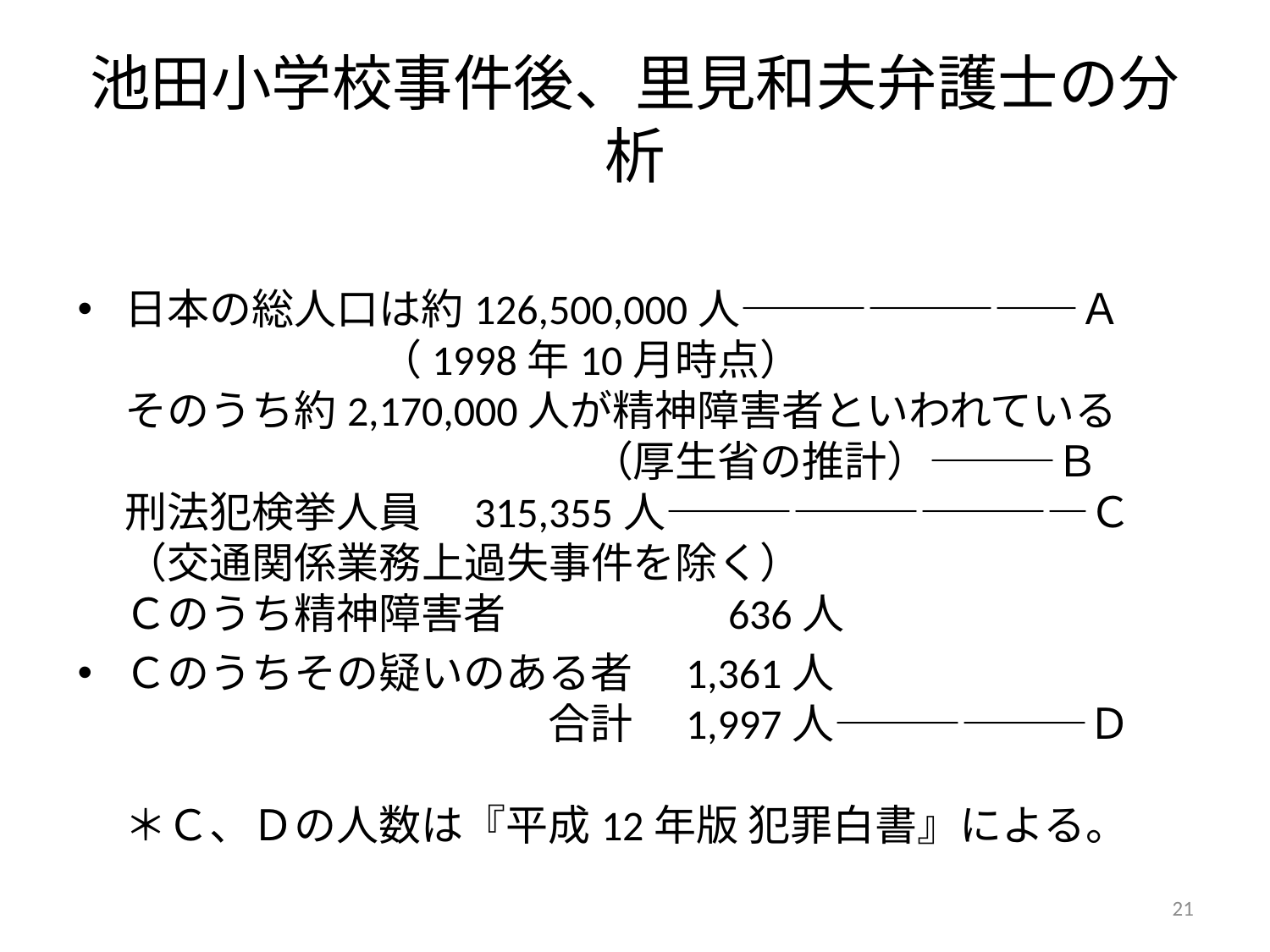

# 池田小学校事件後、里見和夫弁護士の分析

日本の総人口は約126,500,000人――――――――Ａ
　　　　　　（1998年10月時点）
そのうち約2,170,000人が精神障害者といわれている
　　　　　　　　　　　（厚生省の推計）―――Ｂ
刑法犯検挙人員　315,355人――――――――――Ｃ
（交通関係業務上過失事件を除く）
Ｃのうち精神障害者　　　　　636人
Ｃのうちその疑いのある者　1,361人
　　　　　　　　　　合計　1,997人――――――Ｄ
＊Ｃ、Ｄの人数は『平成12年版 犯罪白書』による。

21